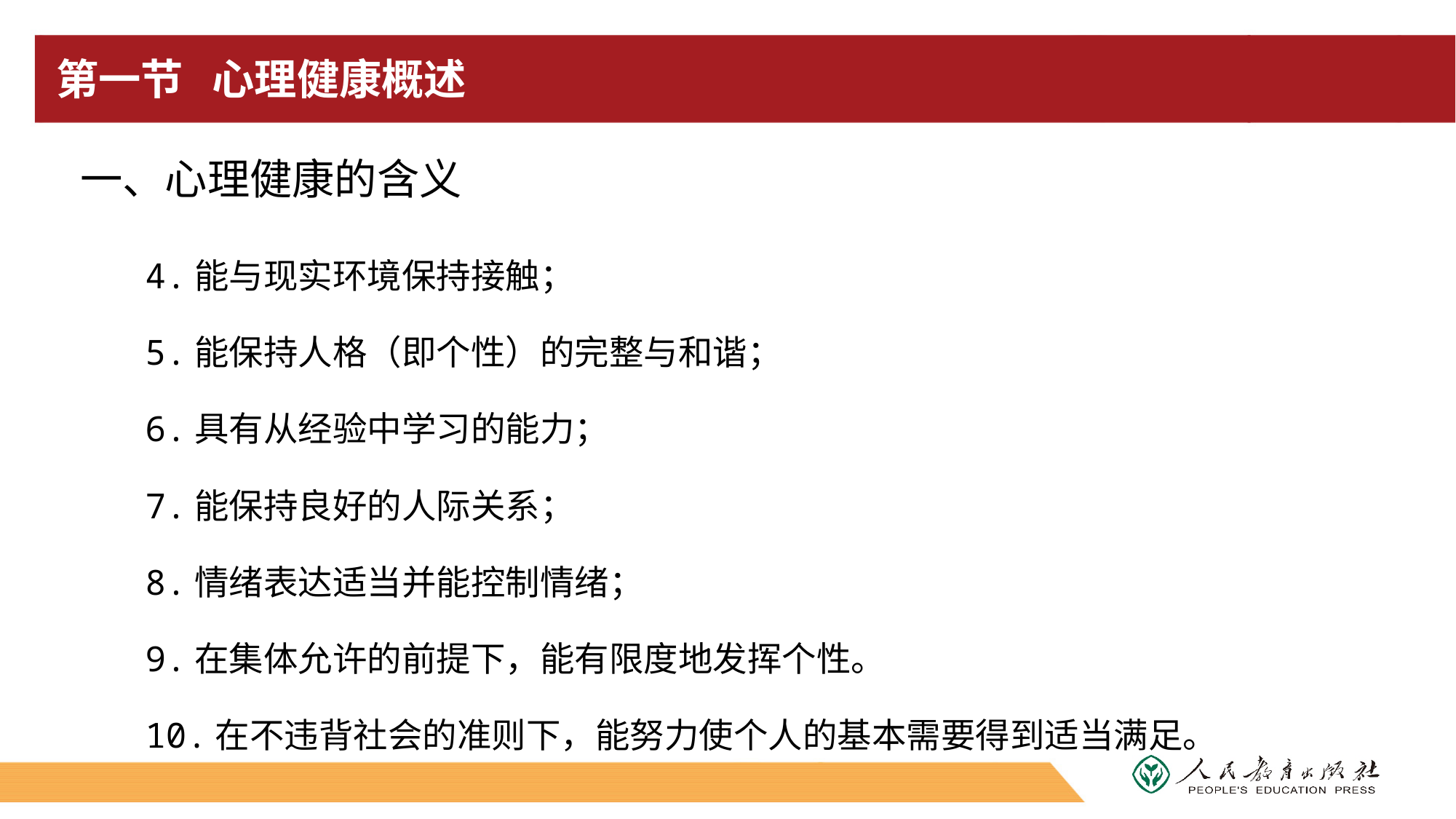

# 第一节   心理健康概述
一、心理健康的含义
4.能与现实环境保持接触；
5.能保持人格（即个性）的完整与和谐；
6.具有从经验中学习的能力；
7.能保持良好的人际关系；
8.情绪表达适当并能控制情绪；
9.在集体允许的前提下，能有限度地发挥个性。
10.在不违背社会的准则下，能努力使个人的基本需要得到适当满足。